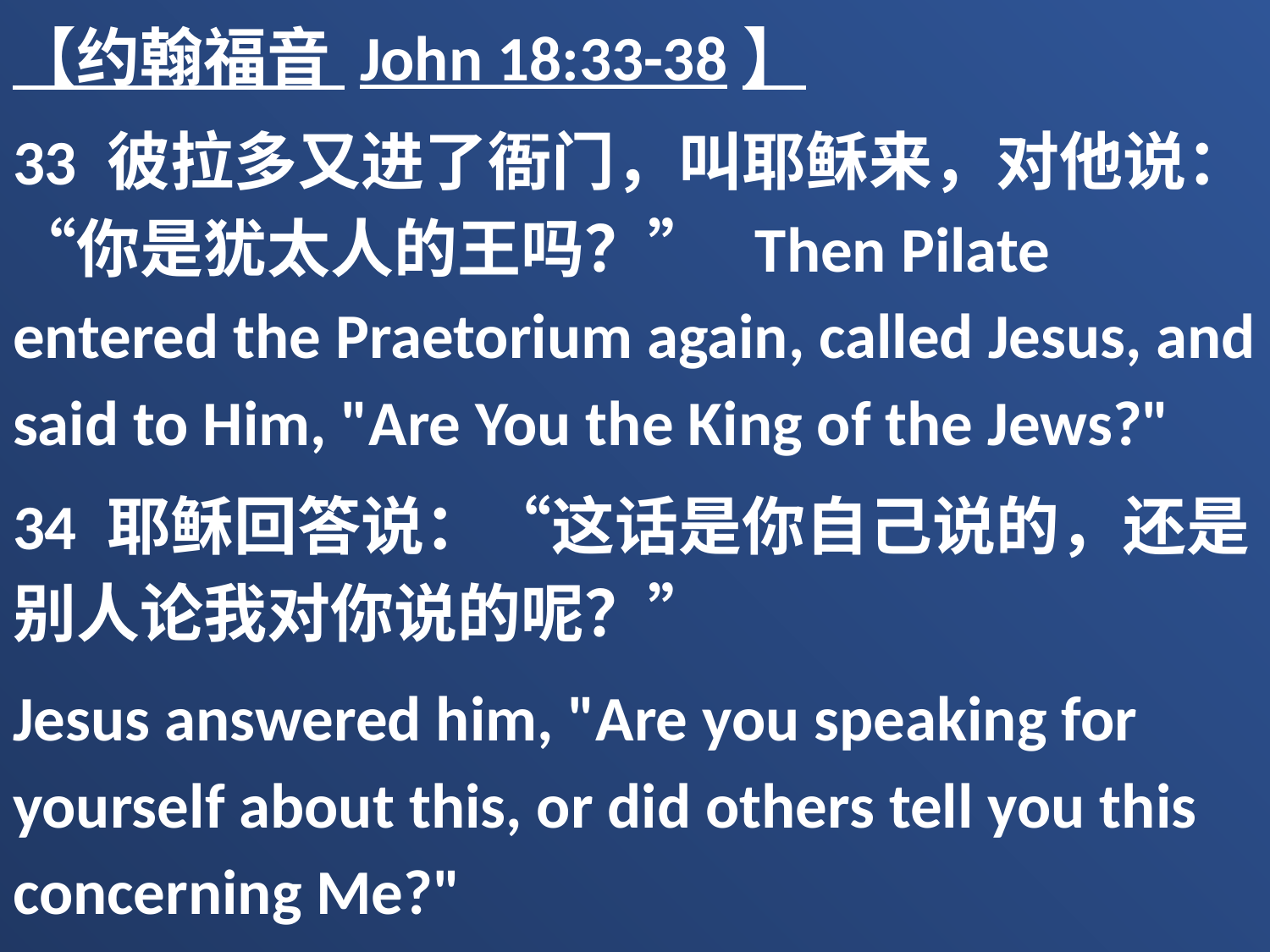

【约翰福音 John 18:33-38】
33 彼拉多又进了衙门，叫耶稣来，对他说：“你是犹太人的王吗？”  Then Pilate entered the Praetorium again, called Jesus, and said to Him, "Are You the King of the Jews?"
34 耶稣回答说：“这话是你自己说的，还是别人论我对你说的呢？”
Jesus answered him, "Are you speaking for yourself about this, or did others tell you this concerning Me?"